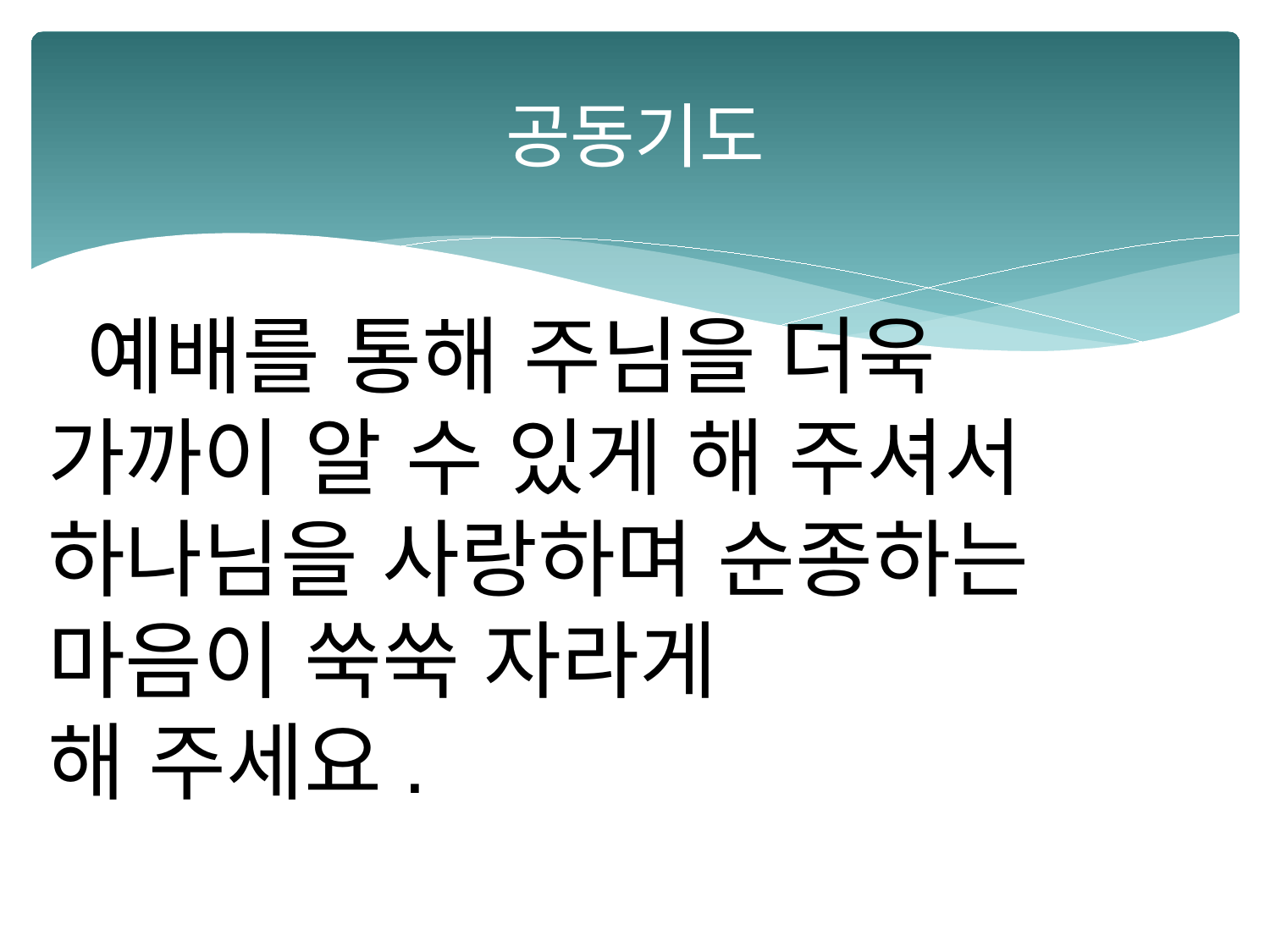

# 공동기도

 예배를 통해 주님을 더욱
가까이 알 수 있게 해 주셔서
하나님을 사랑하며 순종하는 마음이 쑥쑥 자라게
해 주세요.